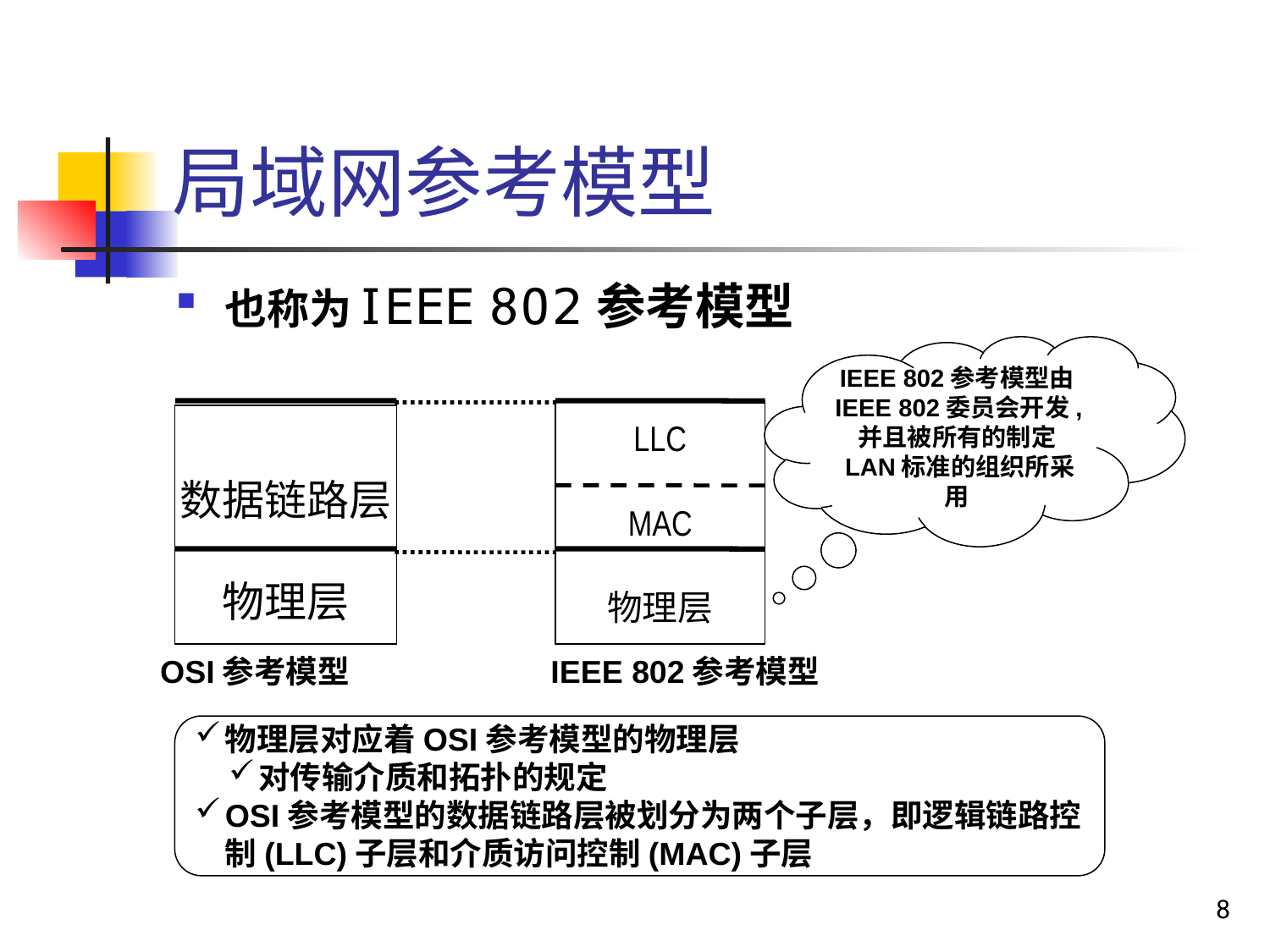

# 局域网参考模型
也称为IEEE 802参考模型
IEEE 802参考模型由IEEE 802委员会开发,并且被所有的制定LAN标准的组织所采用

数据链路层

物理层

LLC

MAC

物理层

OSI参考模型
IEEE 802参考模型
物理层对应着OSI参考模型的物理层
对传输介质和拓扑的规定
OSI参考模型的数据链路层被划分为两个子层，即逻辑链路控制(LLC)子层和介质访问控制(MAC)子层
8